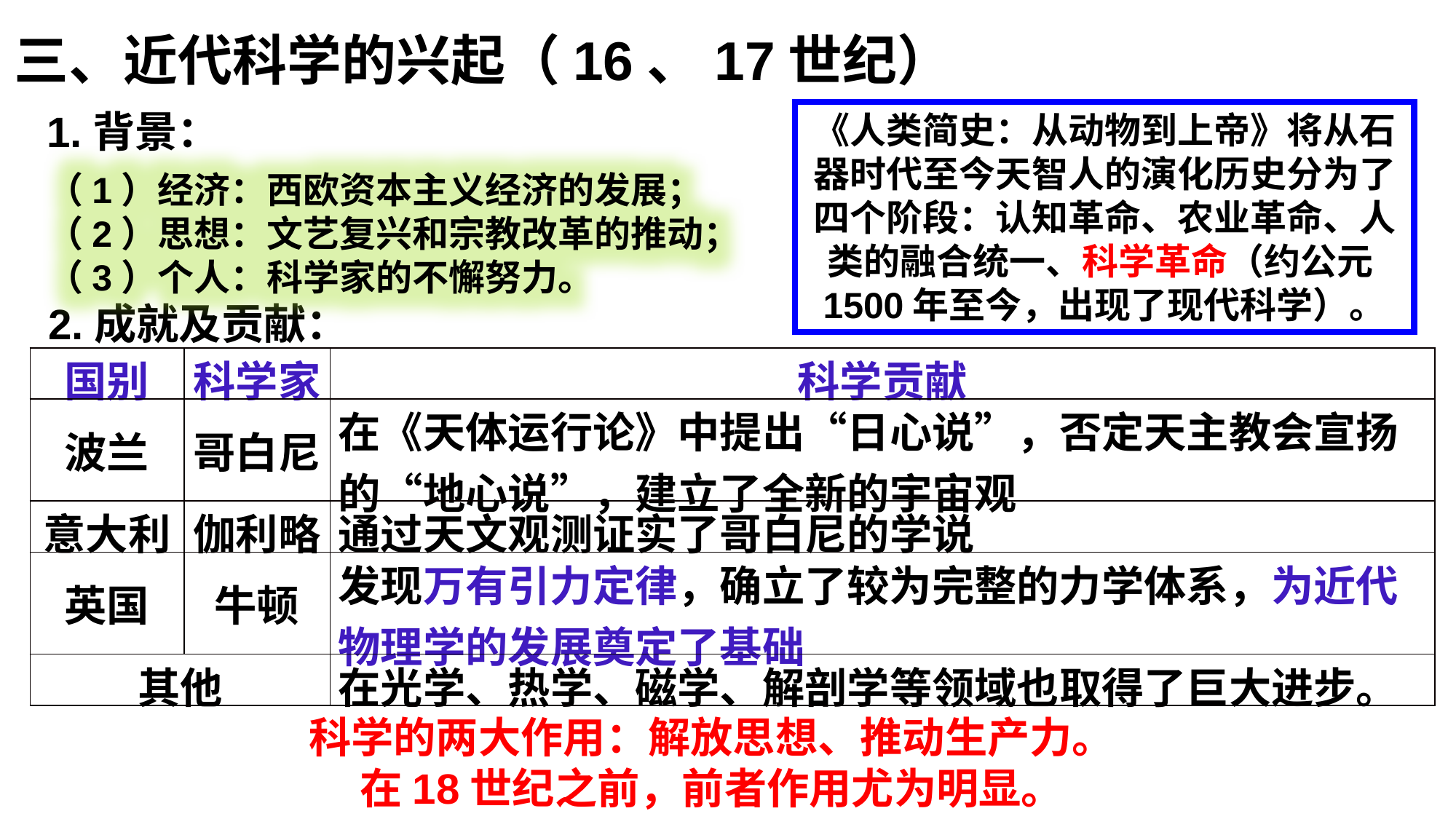

三、近代科学的兴起（16、17世纪）
1.背景：
《人类简史：从动物到上帝》将从石器时代至今天智人的演化历史分为了四个阶段：认知革命、农业革命、人类的融合统一、科学革命（约公元1500年至今，出现了现代科学）。
（1）经济：西欧资本主义经济的发展；
（2）思想：文艺复兴和宗教改革的推动；
（3）个人：科学家的不懈努力。
2.成就及贡献：
| 国别 | 科学家 | 科学贡献 |
| --- | --- | --- |
| 波兰 | 哥白尼 | 在《天体运行论》中提出“日心说”，否定天主教会宣扬的“地心说”，建立了全新的宇宙观 |
| 意大利 | 伽利略 | 通过天文观测证实了哥白尼的学说 |
| 英国 | 牛顿 | 发现万有引力定律，确立了较为完整的力学体系，为近代物理学的发展奠定了基础 |
| 其他 |  | 在光学、热学、磁学、解剖学等领域也取得了巨大进步。 |
科学的两大作用：解放思想、推动生产力。
在18世纪之前，前者作用尤为明显。